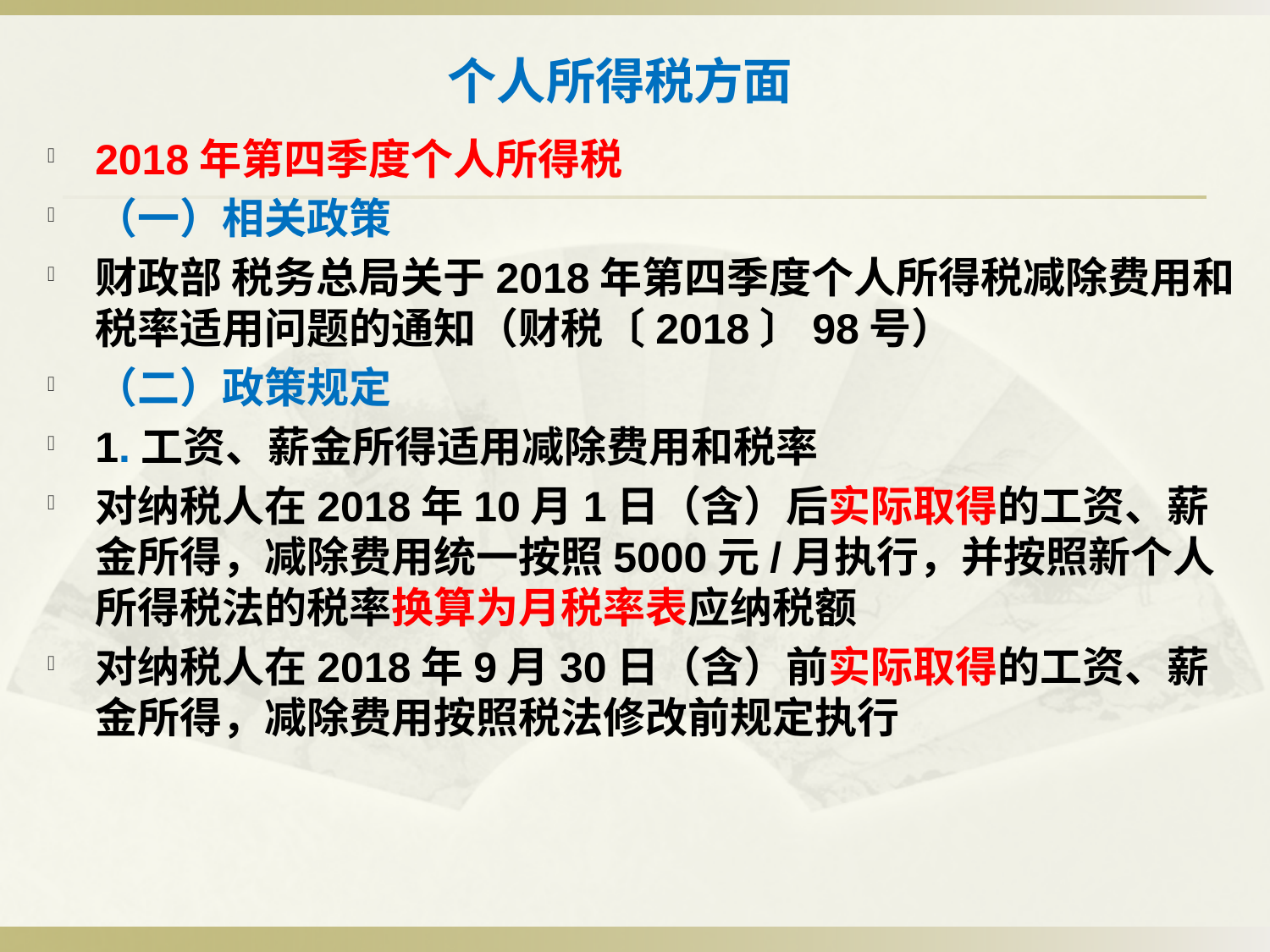

# 个人所得税方面
2018年第四季度个人所得税
（一）相关政策
财政部 税务总局关于2018年第四季度个人所得税减除费用和税率适用问题的通知（财税〔2018〕98号）
（二）政策规定
1.工资、薪金所得适用减除费用和税率
对纳税人在2018年10月1日（含）后实际取得的工资、薪金所得，减除费用统一按照5000元/月执行，并按照新个人所得税法的税率换算为月税率表应纳税额
对纳税人在2018年9月30日（含）前实际取得的工资、薪金所得，减除费用按照税法修改前规定执行